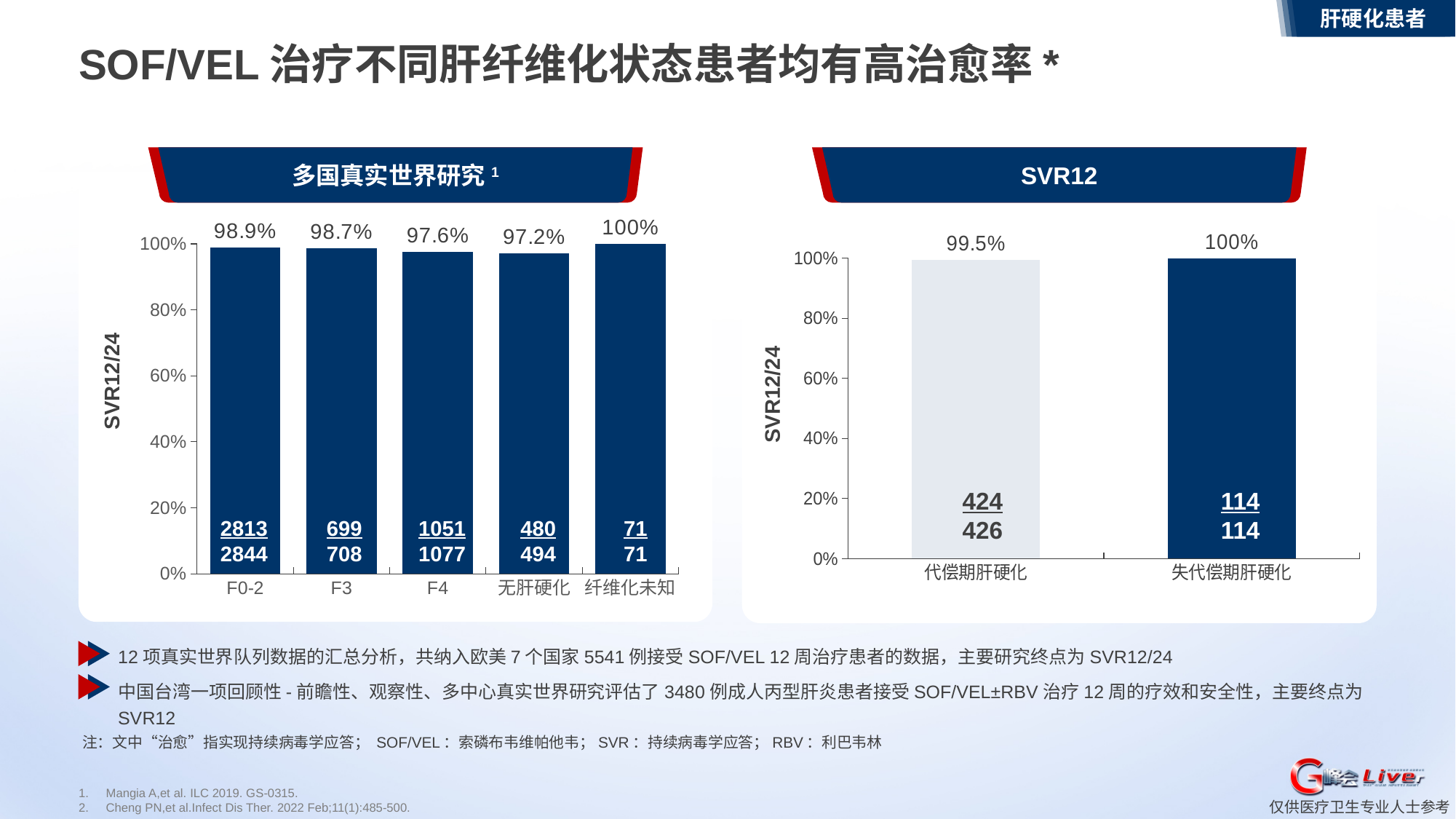

肝硬化患者
SOF/VEL治疗不同肝纤维化状态患者均有高治愈率*

多国真实世界研究1

SVR12

### Chart

| Category | 系列 1 |
|---|---|
| F0-2 | 0.989 |
| F3 | 0.987 |
| F4 | 0.976 |
| 无肝硬化 | 0.972 |
| 纤维化未知 | 1.0 |

### Chart

| Category | 系列 1 |
|---|---|
| 代偿期肝硬化 | 0.995 |
| 失代偿期肝硬化 | 1.0 |
SVR12/24
SVR12/24
96
107
96
102
424
426
114
114
2813
2844
699
708
1051
1077
480
494
71
71
12项真实世界队列数据的汇总分析，共纳入欧美7个国家5541例接受SOF/VEL 12周治疗患者的数据，主要研究终点为SVR12/24
中国台湾一项回顾性-前瞻性、观察性、多中心真实世界研究评估了3480例成人丙型肝炎患者接受SOF/VEL±RBV治疗12周的疗效和安全性，主要终点为SVR12

注：文中“治愈”指实现持续病毒学应答； SOF/VEL：索磷布韦维帕他韦；SVR：持续病毒学应答；RBV：利巴韦林
Mangia A,et al. ILC 2019. GS-0315.
Cheng PN,et al.Infect Dis Ther. 2022 Feb;11(1):485-500.